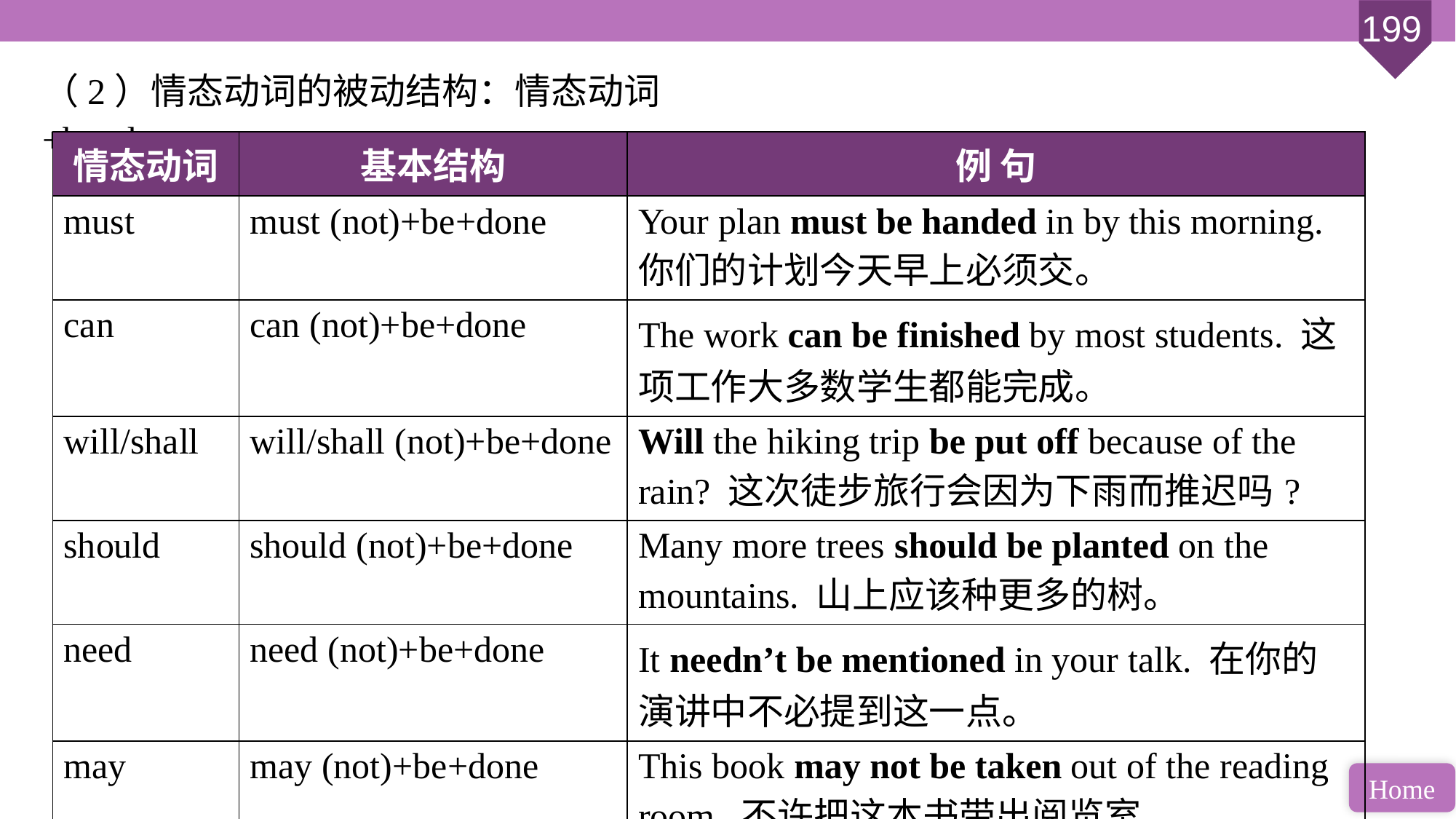

（2）情态动词的被动结构：情态动词+be+done。
| 情态动词 | 基本结构 | 例 句 |
| --- | --- | --- |
| must | must (not)+be+done | Your plan must be handed in by this morning. 你们的计划今天早上必须交。 |
| can | can (not)+be+done | The work can be finished by most students. 这项工作大多数学生都能完成。 |
| will/shall | will/shall (not)+be+done | Will the hiking trip be put off because of the rain? 这次徒步旅行会因为下雨而推迟吗? |
| should | should (not)+be+done | Many more trees should be planted on the mountains. 山上应该种更多的树。 |
| need | need (not)+be+done | It needn’t be mentioned in your talk. 在你的演讲中不必提到这一点。 |
| may | may (not)+be+done | This book may not be taken out of the reading room. 不许把这本书带出阅览室。 |